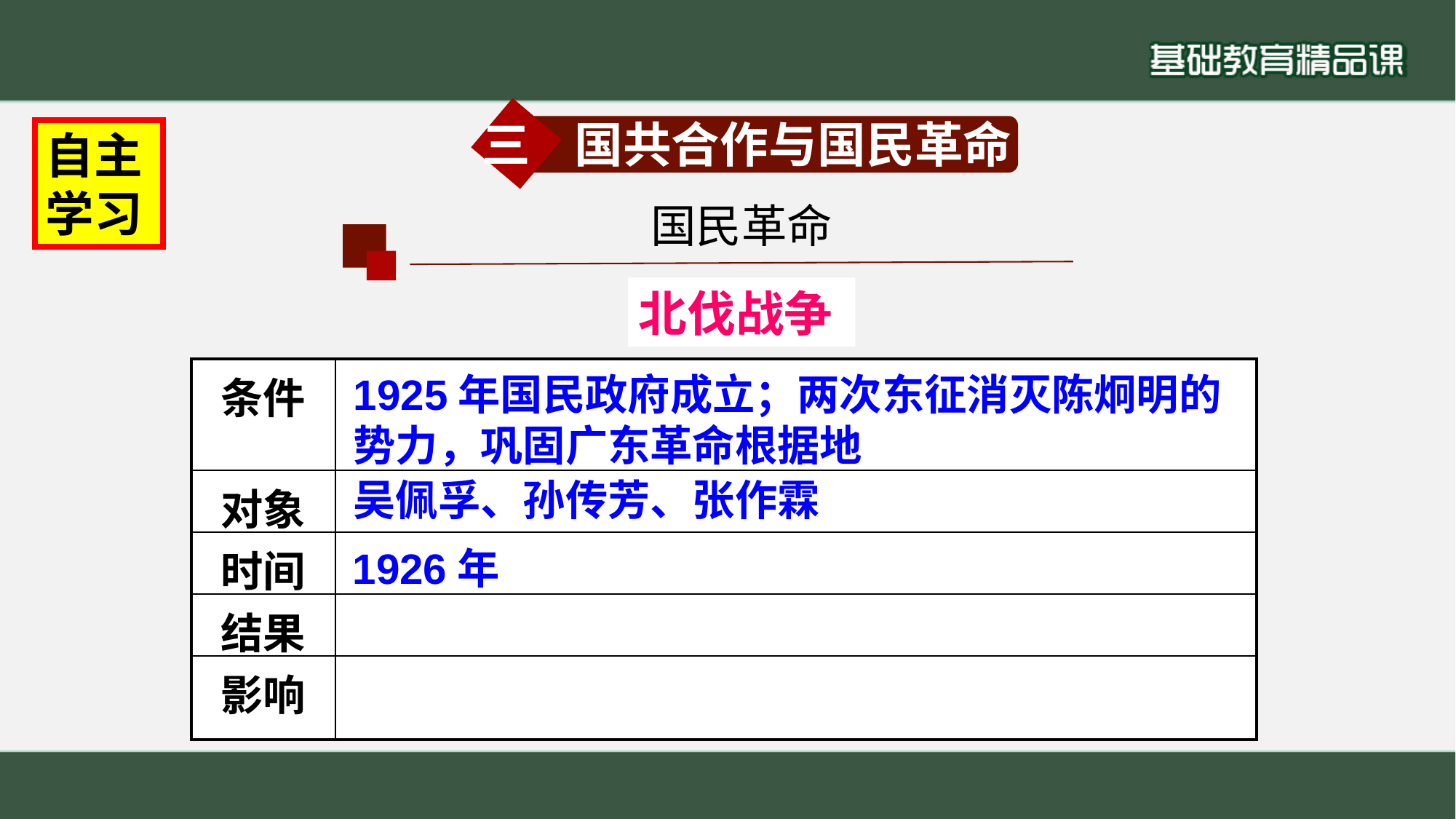

三    国共合作与国民革命

自主学习
国民革命

北伐战争
| 条件 |  |
| --- | --- |
| 对象 |  |
| 时间 |  |
| 结果 |  |
| 影响 |  |
1925年国民政府成立；两次东征消灭陈炯明的势力，巩固广东革命根据地
吴佩孚、孙传芳、张作霖
1926年